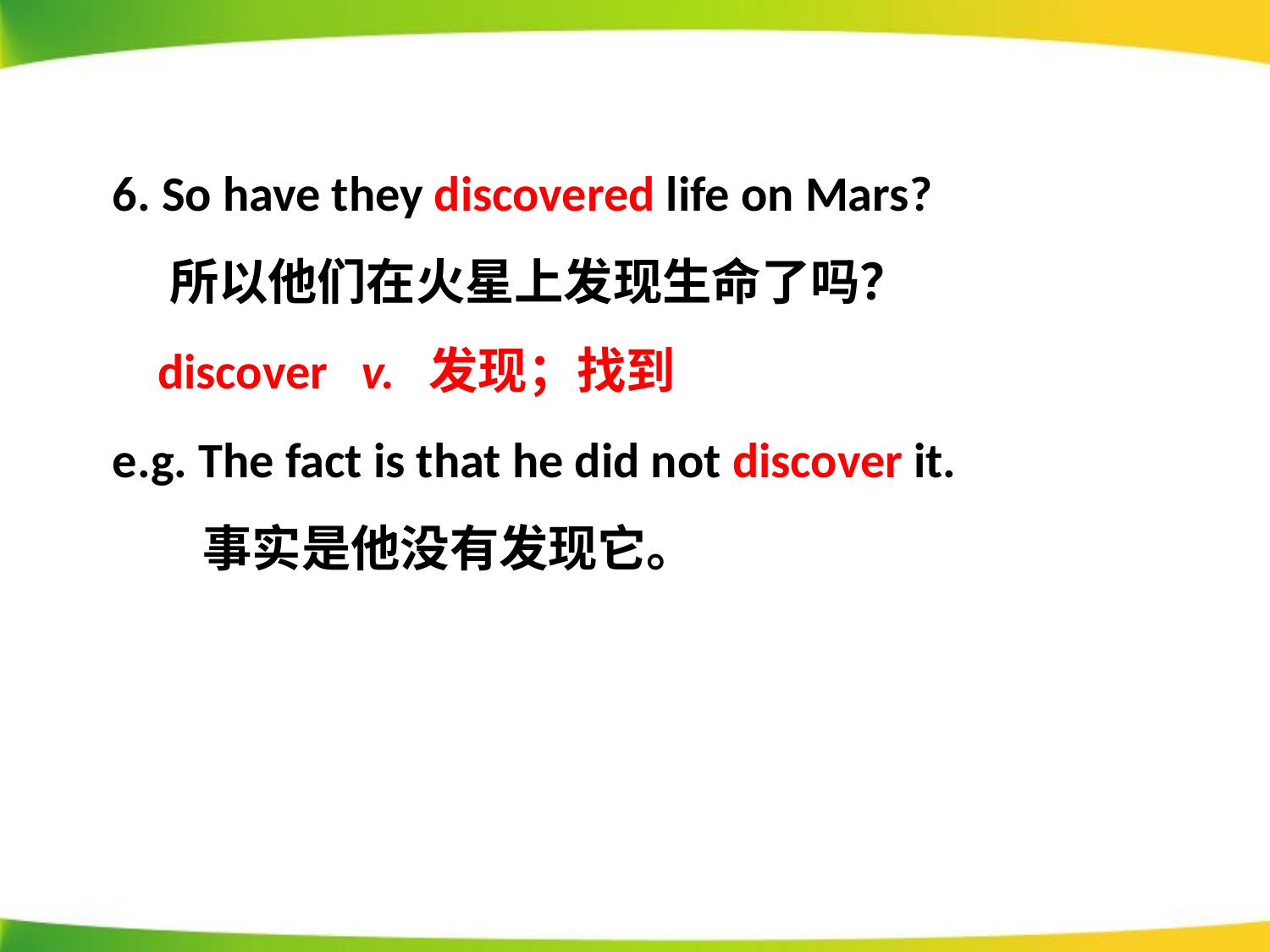

6. So have they discovered life on Mars?
    所以他们在火星上发现生命了吗？
    discover   v.  发现；找到
e.g. The fact is that he did not discover it.
       事实是他没有发现它。